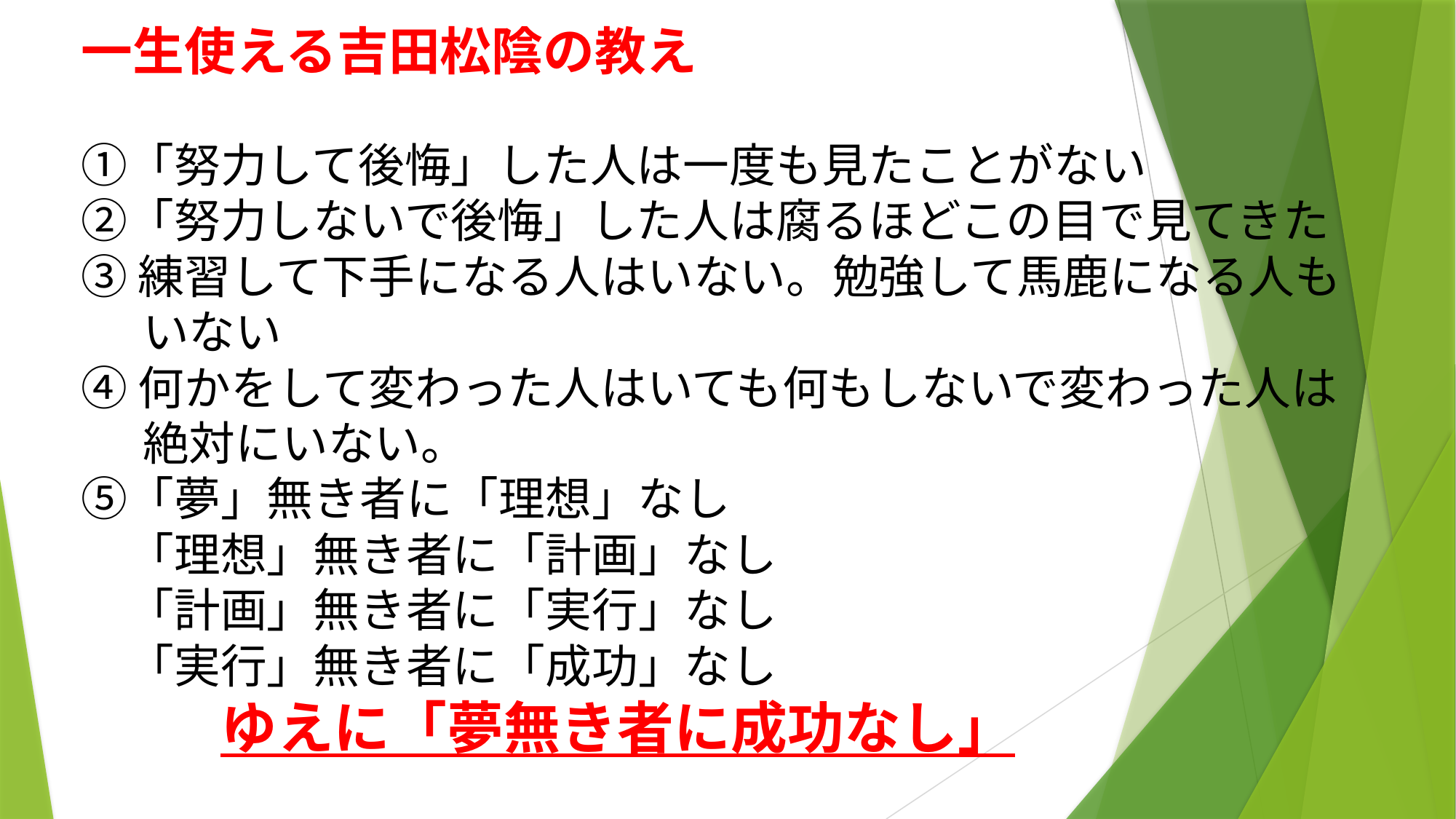

一生使える吉田松陰の教え
①「努力して後悔」した人は一度も見たことがない
②「努力しないで後悔」した人は腐るほどこの目で見てきた
③ 練習して下手になる人はいない。勉強して馬鹿になる人も
     いない
④ 何かをして変わった人はいても何もしないで変わった人は
     絶対にいない。
⑤「夢」無き者に「理想」なし
　「理想」無き者に「計画」なし
　「計画」無き者に「実行」なし
　「実行」無き者に「成功」なし
　　　ゆえに「夢無き者に成功なし」